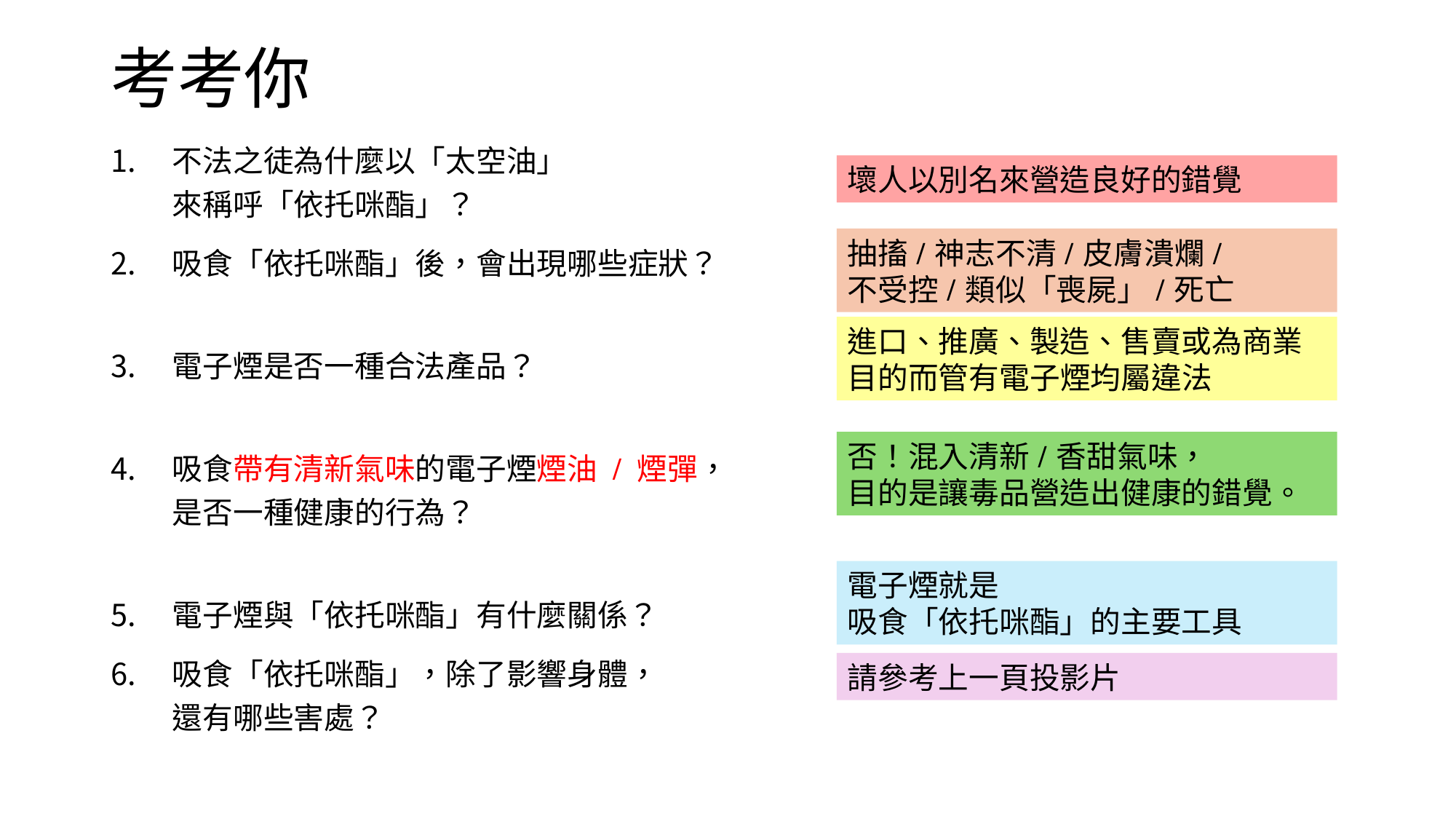

# 考考你
不法之徒為什麼以「太空油」
來稱呼「依托咪酯」？
吸食「依托咪酯」後，會出現哪些症狀？
電子煙是否一種合法產品？
吸食帶有清新氣味的電子煙煙油 / 煙彈，
是否一種健康的行為？
電子煙與「依托咪酯」有什麼關係？
吸食「依托咪酯」，除了影響身體，
還有哪些害處？

壞人以別名來營造良好的錯覺
抽搐/神志不清/皮膚潰爛/
不受控/類似「喪屍」/死亡
進口、推廣、製造、售賣或為商業目的而管有電子煙均屬違法
否！混入清新/香甜氣味，
目的是讓毒品營造出健康的錯覺。
電子煙就是
吸食「依托咪酯」的主要工具
請參考上一頁投影片